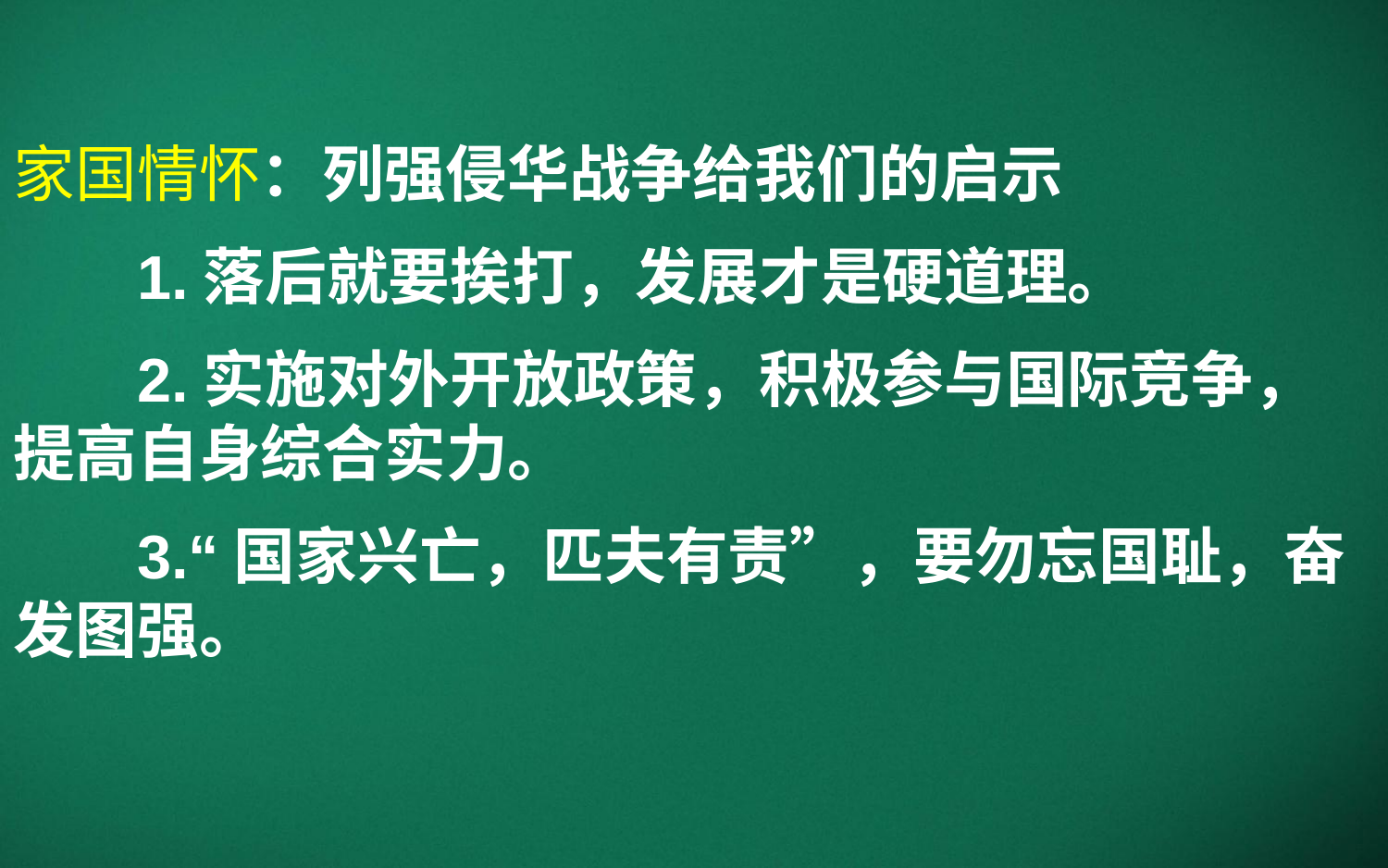

家国情怀：列强侵华战争给我们的启示
1.落后就要挨打，发展才是硬道理。
2.实施对外开放政策，积极参与国际竞争，提高自身综合实力。
3.“国家兴亡，匹夫有责”，要勿忘国耻，奋发图强。